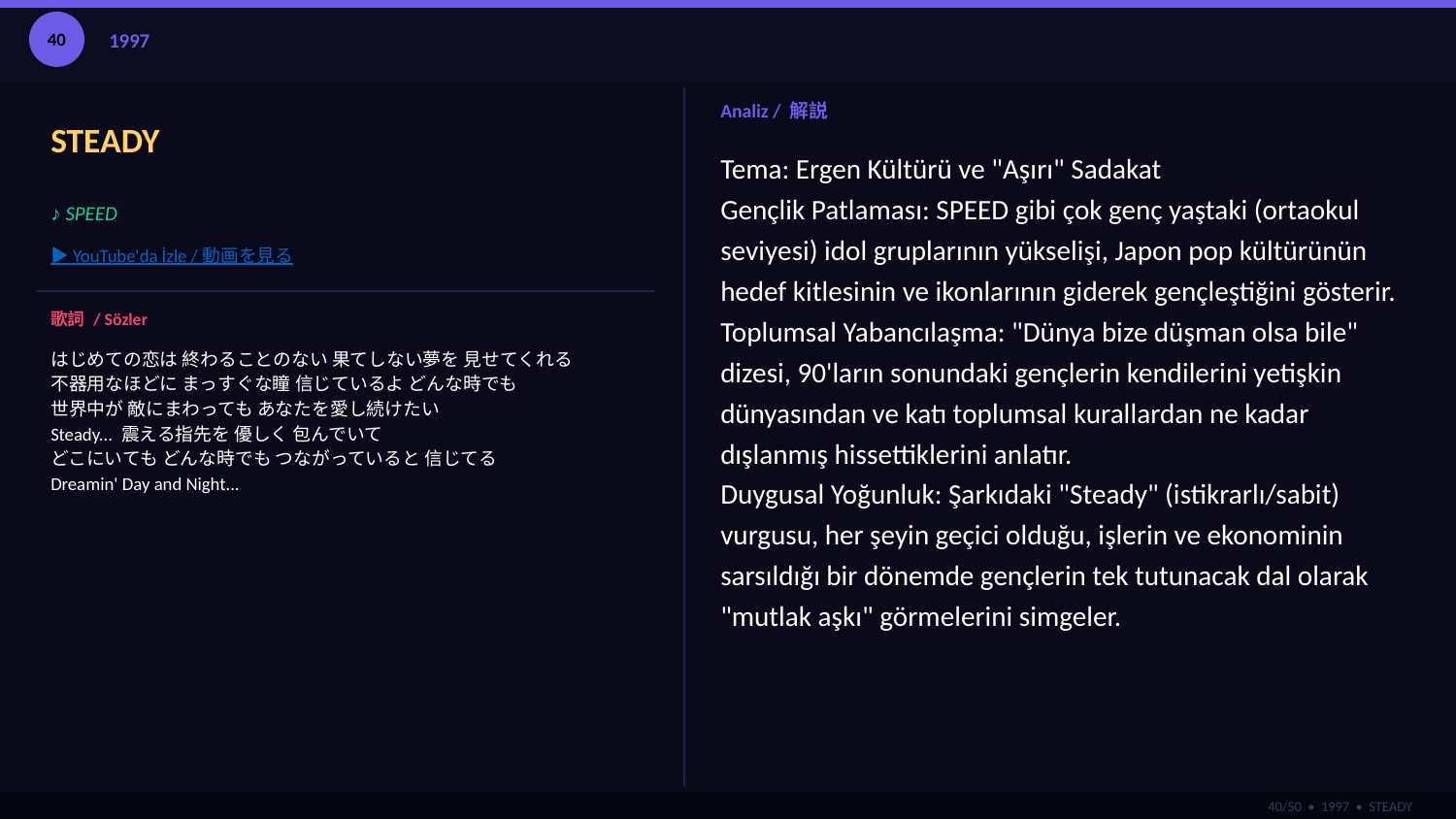

40
1997
STEADY

Analiz / 解説
Tema: Ergen Kültürü ve "Aşırı" Sadakat
Gençlik Patlaması: SPEED gibi çok genç yaştaki (ortaokul seviyesi) idol gruplarının yükselişi, Japon pop kültürünün hedef kitlesinin ve ikonlarının giderek gençleştiğini gösterir.
Toplumsal Yabancılaşma: "Dünya bize düşman olsa bile" dizesi, 90'ların sonundaki gençlerin kendilerini yetişkin dünyasından ve katı toplumsal kurallardan ne kadar dışlanmış hissettiklerini anlatır.
Duygusal Yoğunluk: Şarkıdaki "Steady" (istikrarlı/sabit) vurgusu, her şeyin geçici olduğu, işlerin ve ekonominin sarsıldığı bir dönemde gençlerin tek tutunacak dal olarak "mutlak aşkı" görmelerini simgeler.
♪ SPEED
▶ YouTube'da İzle / 動画を見る

歌詞 / Sözler
はじめての恋は 終わることのない 果てしない夢を 見せてくれる
不器用なほどに まっすぐな瞳 信じているよ どんな時でも
世界中が 敵にまわっても あなたを愛し続けたい
Steady... 震える指先を 優しく 包んでいて
どこにいても どんな時でも つながっていると 信じてる
Dreamin' Day and Night...

40/50  •  1997  •  STEADY